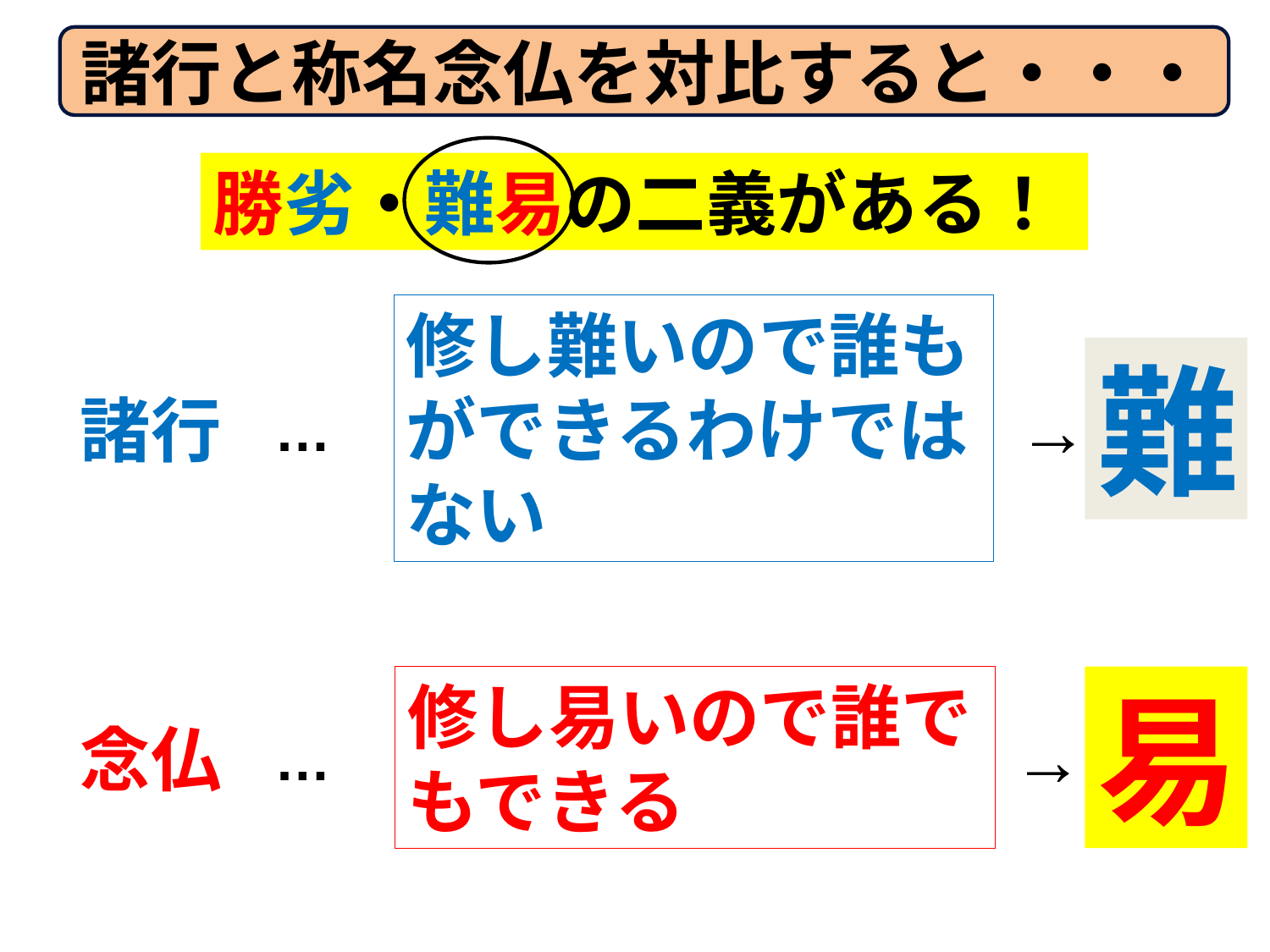

諸行と称名念仏を対比すると・・・

勝劣・難易の二義がある！
修し難いので誰もができるわけではない
難
諸行
→
…
易
修し易いので誰でもできる
念仏
→
…